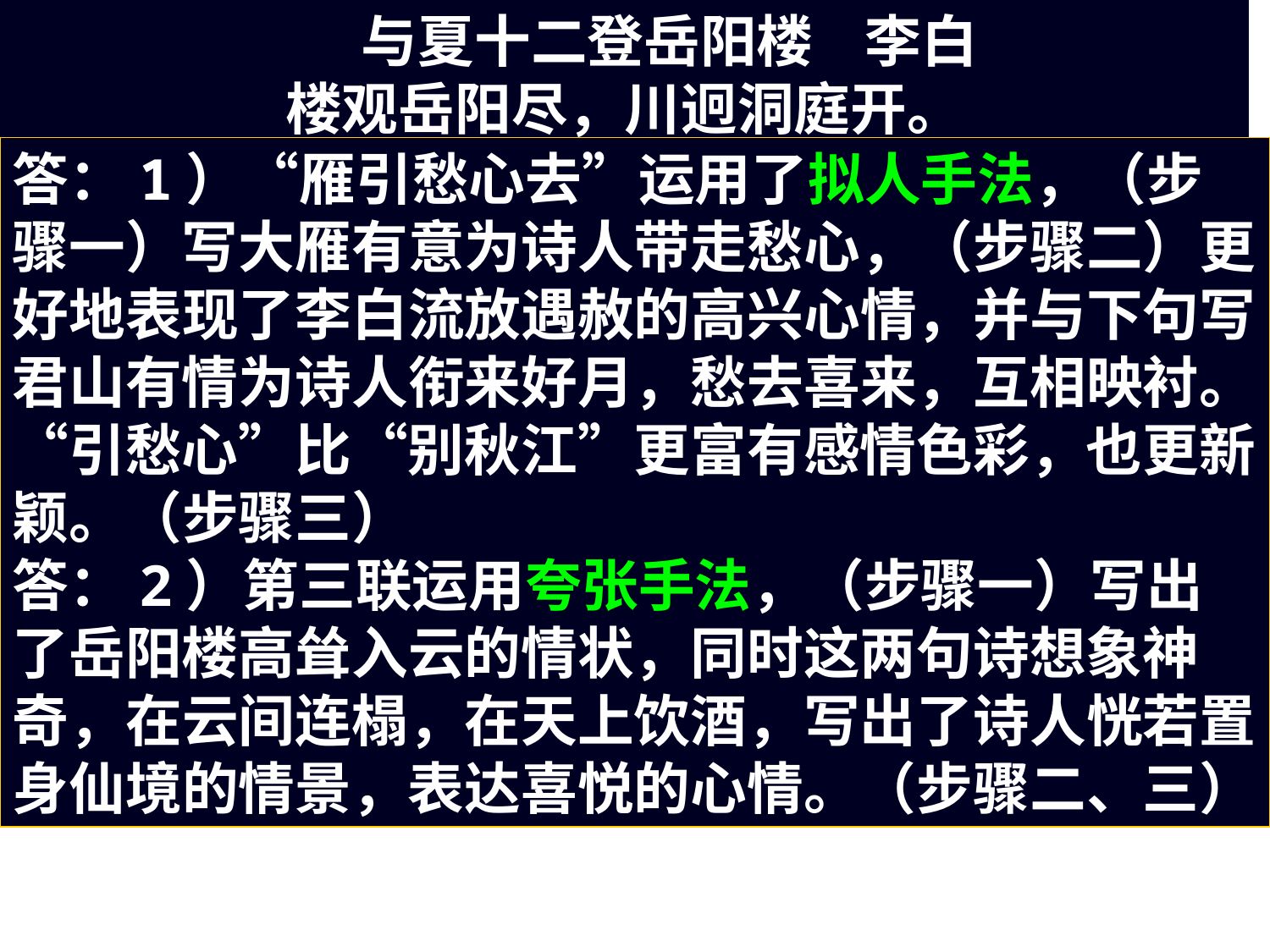

与夏十二登岳阳楼    李白
楼观岳阳尽，川迥洞庭开。
雁引愁心去，山衔好月来。
云间连下榻，天上接行杯。
          醉后凉风起，吹人舞袖回。
注：乾元二年，李白流放途中遇赦，回舟江陵，南游岳阳作此诗
1、诗中的“雁引愁心去”一句，有的版本写作“雁别秋江去”。你认为哪一句更妙，为什么?
2、对第三联“云间连下榻，天上接行杯”所运用的艺术表现手法做简要分析。
答：1）“雁引愁心去”运用了拟人手法，（步骤一）写大雁有意为诗人带走愁心，（步骤二）更好地表现了李白流放遇赦的高兴心情，并与下句写君山有情为诗人衔来好月，愁去喜来，互相映衬。“引愁心”比“别秋江”更富有感情色彩，也更新颖。（步骤三）
答：2）第三联运用夸张手法，（步骤一）写出了岳阳楼高耸入云的情状，同时这两句诗想象神奇，在云间连榻，在天上饮酒，写出了诗人恍若置身仙境的情景，表达喜悦的心情。（步骤二、三）